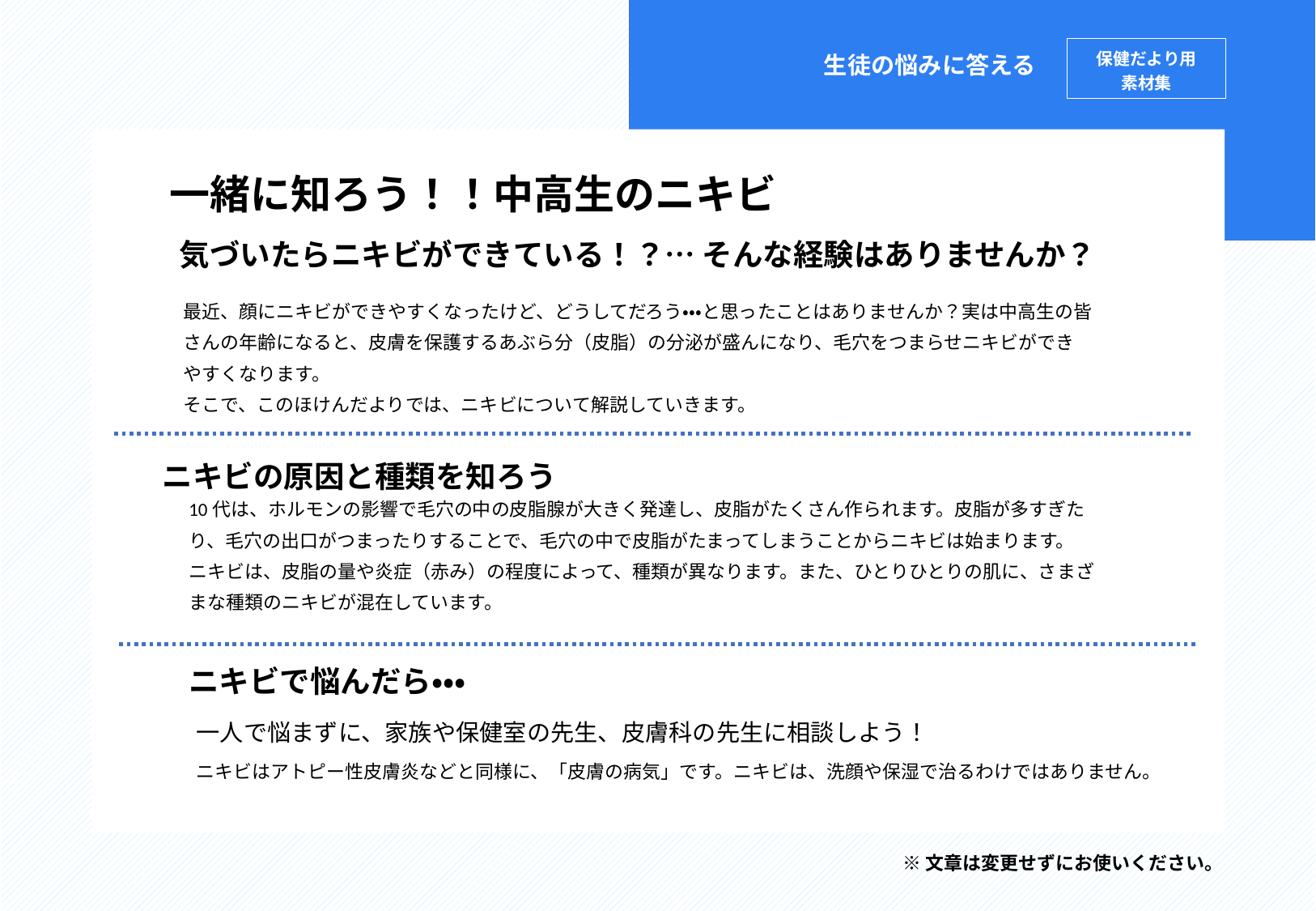

保健だより用
素材集
生徒の悩みに答える
一緒に知ろう！！中高生のニキビ
気づいたらニキビができている！？… そんな経験はありませんか？
# 最近、顔にニキビができやすくなったけど、どうしてだろう・・・と思ったことはありませんか？実は中高生の皆さんの年齢になると、皮膚を保護するあぶら分（皮脂）の分泌が盛んになり、毛穴をつまらせニキビができやすくなります。 そこで、このほけんだよりでは、ニキビについて解説していきます。
ニキビの原因と種類を知ろう
10代は、ホルモンの影響で毛穴の中の皮脂腺が大きく発達し、皮脂がたくさん作られます。皮脂が多すぎたり、毛穴の出口がつまったりすることで、毛穴の中で皮脂がたまってしまうことからニキビは始まります。  ニキビは、皮脂の量や炎症（赤み）の程度によって、種類が異なります。また、ひとりひとりの肌に、さまざまな種類のニキビが混在しています。
ニキビで悩んだら・・・
一人で悩まずに、家族や保健室の先生、皮膚科の先生に相談しよう！
ニキビはアトピー性皮膚炎などと同様に、「皮膚の病気」です。ニキビは、洗顔や保湿で治るわけではありません。